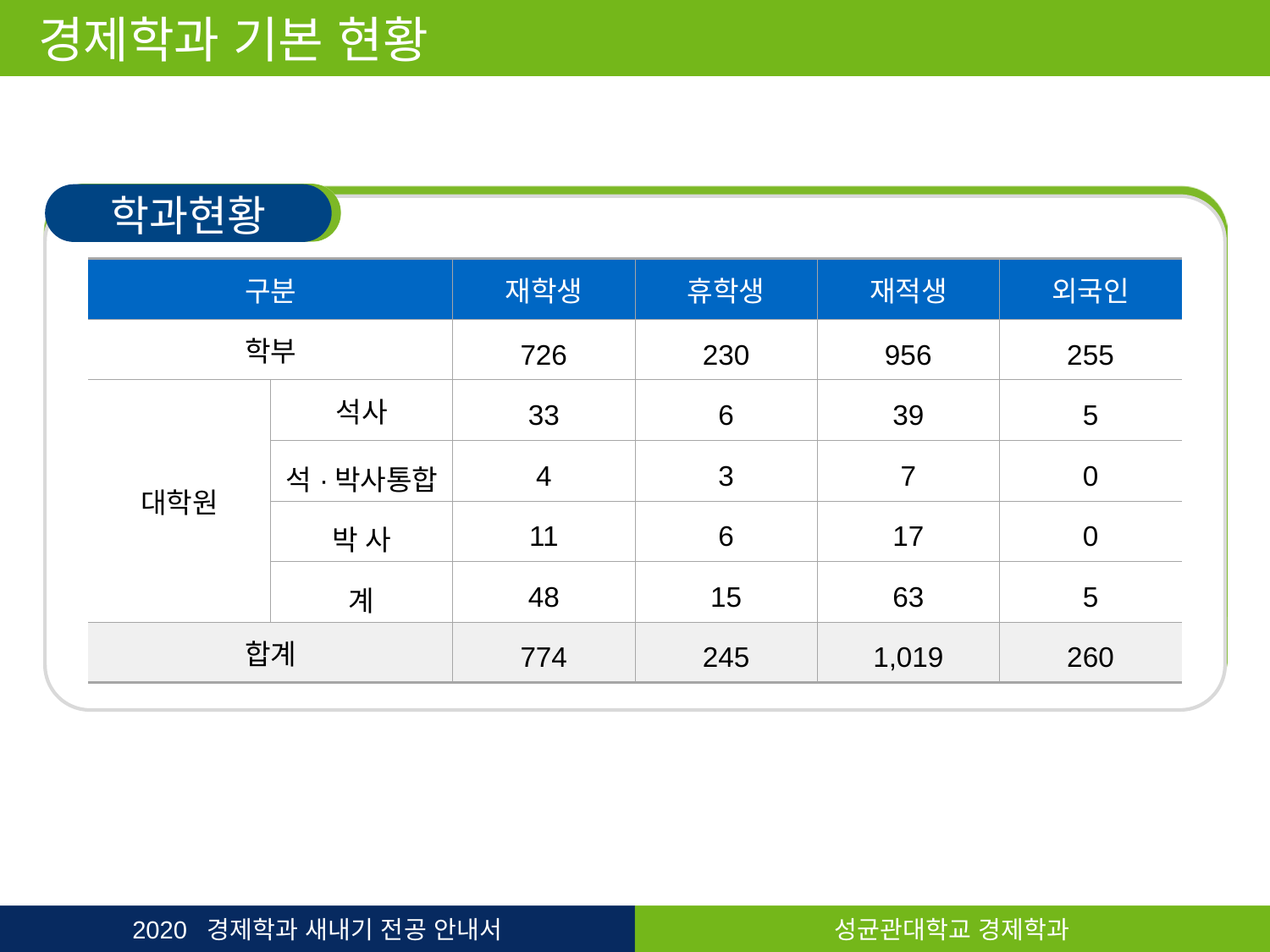

경제학과 기본 현황
학과현황

| 구분 |  | 재학생 | 휴학생 | 재적생 | 외국인 |
| --- | --- | --- | --- | --- | --- |
| 학부 |  | 726 | 230 | 956 | 255 |
| 대학원 | 석사 | 33 | 6 | 39 | 5 |
|  | 석·박사통합 | 4 | 3 | 7 | 0 |
|  | 박 사 | 11 | 6 | 17 | 0 |
|  | 계 | 48 | 15 | 63 | 5 |
| 합계 |  | 774 | 245 | 1,019 | 260 |